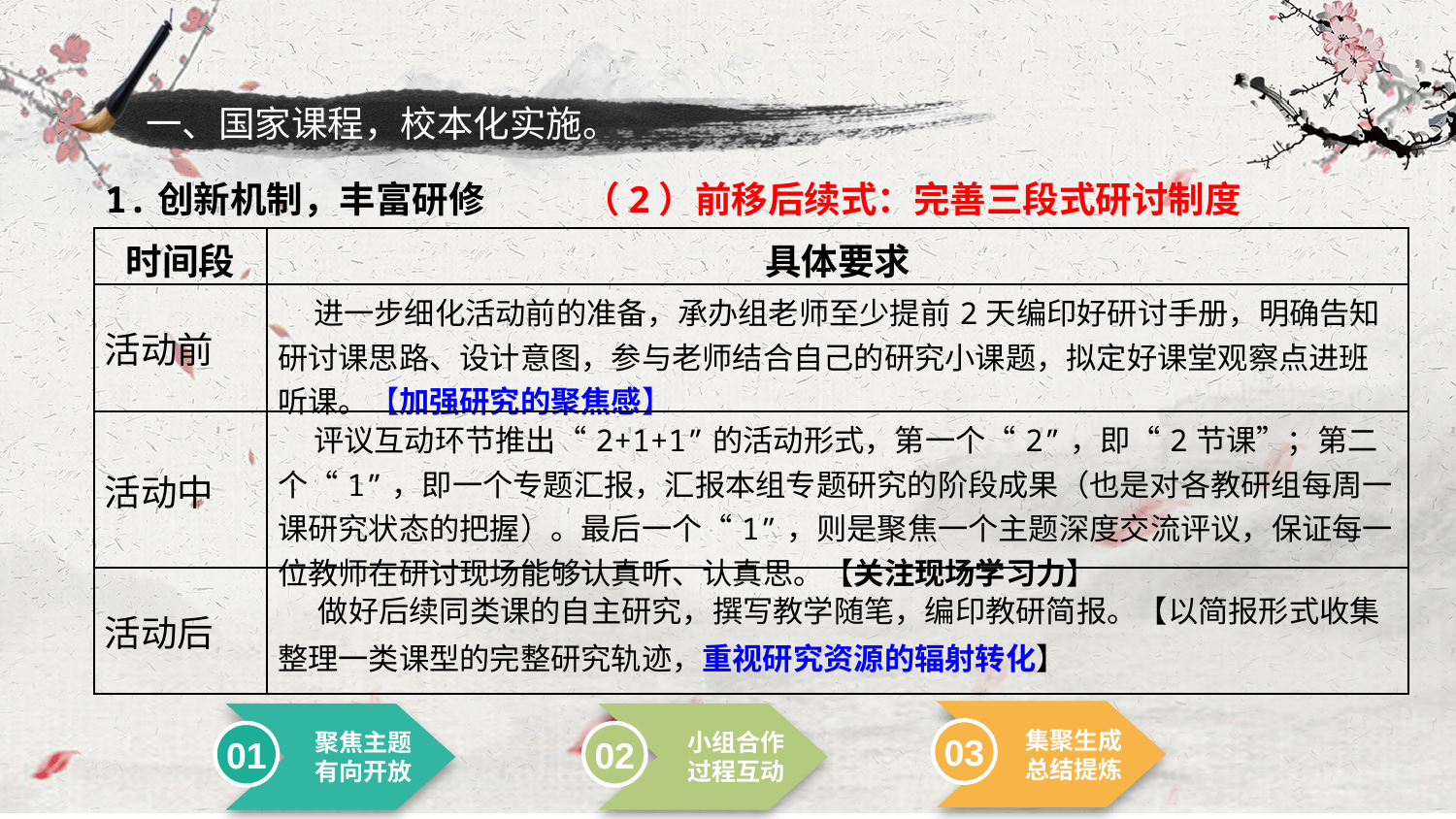

# 一、国家课程，校本化实施。
1.创新机制，丰富研修
（2）前移后续式：完善三段式研讨制度
| 时间段 | 具体要求 |
| --- | --- |
| 活动前 | 进一步细化活动前的准备，承办组老师至少提前2天编印好研讨手册，明确告知研讨课思路、设计意图，参与老师结合自己的研究小课题，拟定好课堂观察点进班听课。【加强研究的聚焦感】 |
| 活动中 | 评议互动环节推出“2+1+1”的活动形式，第一个“2”，即“2节课”；第二个“1”，即一个专题汇报，汇报本组专题研究的阶段成果（也是对各教研组每周一课研究状态的把握）。最后一个“1”，则是聚焦一个主题深度交流评议，保证每一位教师在研讨现场能够认真听、认真思。【关注现场学习力】 |
| 活动后 | 做好后续同类课的自主研究，撰写教学随笔，编印教研简报。【以简报形式收集整理一类课型的完整研究轨迹，重视研究资源的辐射转化】 |
集聚生成
总结提炼
03
聚焦主题有向开放
01
小组合作
过程互动
02